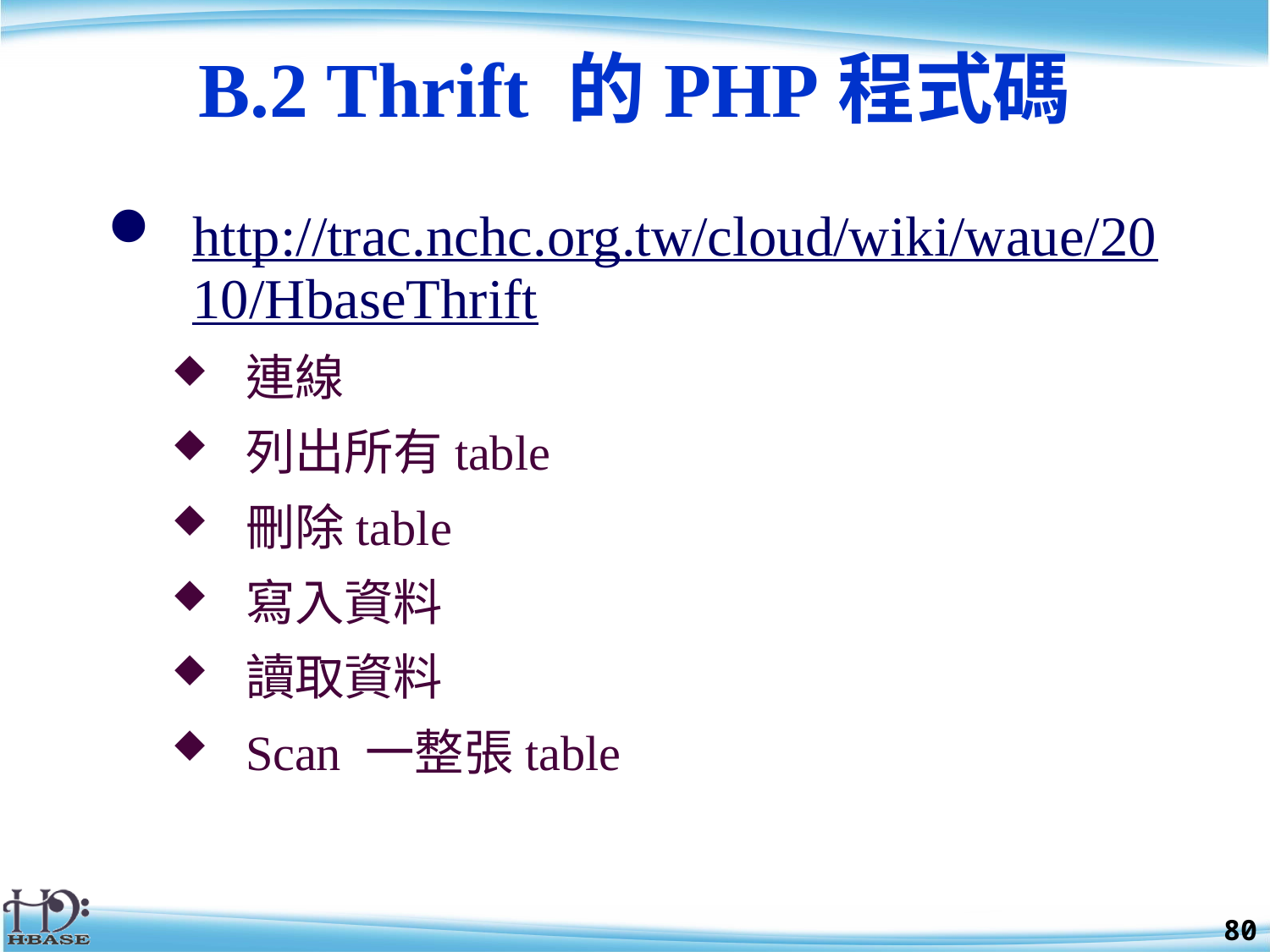

# B.2 Thrift 的PHP程式碼
http://trac.nchc.org.tw/cloud/wiki/waue/2010/HbaseThrift
連線
列出所有table
刪除table
寫入資料
讀取資料
Scan 一整張table
80